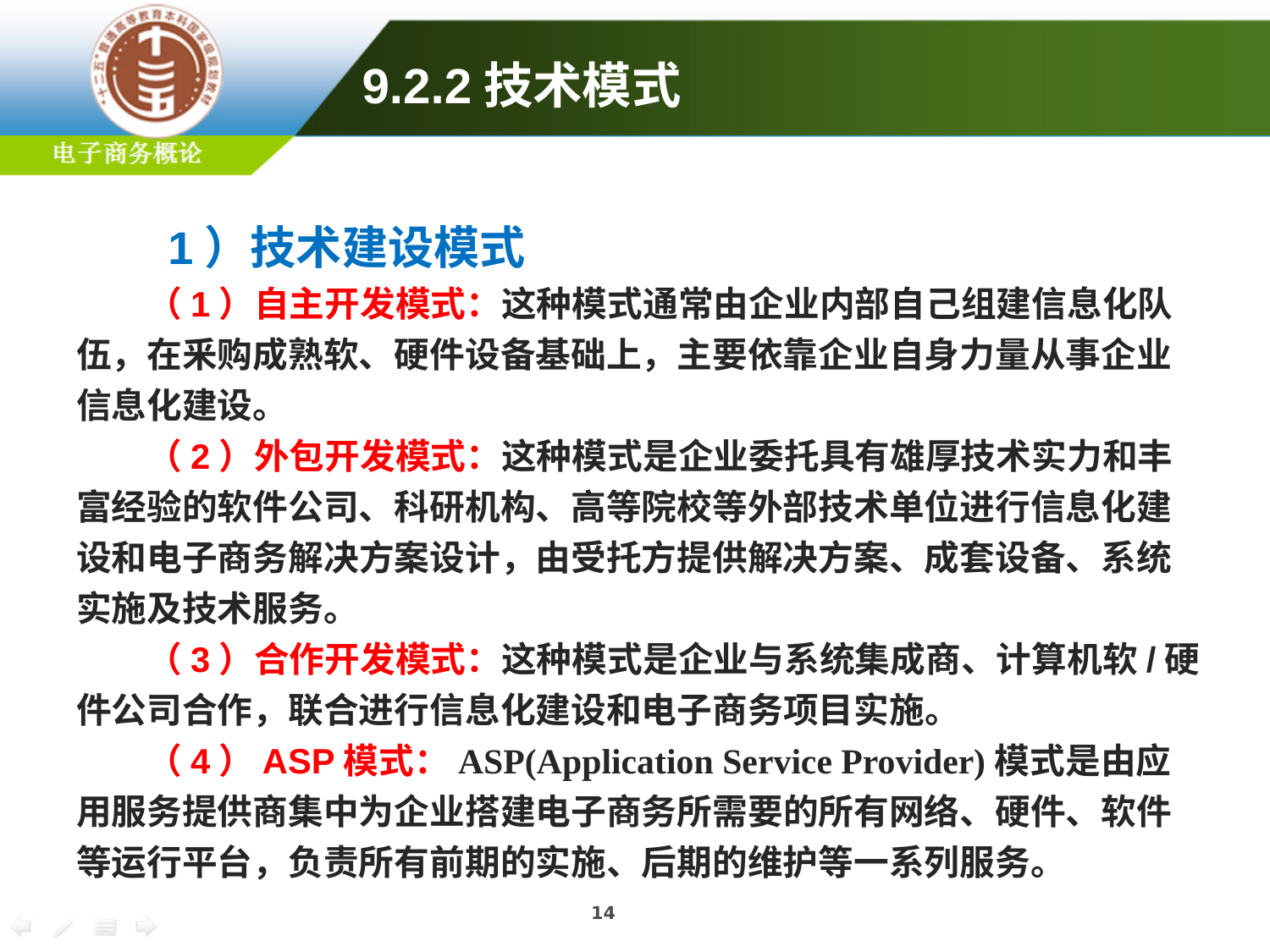

9.2.2技术模式
1）技术建设模式
（1）自主开发模式：这种模式通常由企业内部自己组建信息化队伍，在釆购成熟软、硬件设备基础上，主要依靠企业自身力量从事企业信息化建设。
（2）外包开发模式：这种模式是企业委托具有雄厚技术实力和丰富经验的软件公司、科研机构、高等院校等外部技术单位进行信息化建设和电子商务解决方案设计，由受托方提供解决方案、成套设备、系统实施及技术服务。
（3）合作开发模式：这种模式是企业与系统集成商、计算机软/硬件公司合作，联合进行信息化建设和电子商务项目实施。
（4）ASP模式：ASP(Application Service Provider)模式是由应用服务提供商集中为企业搭建电子商务所需要的所有网络、硬件、软件等运行平台，负责所有前期的实施、后期的维护等一系列服务。

14